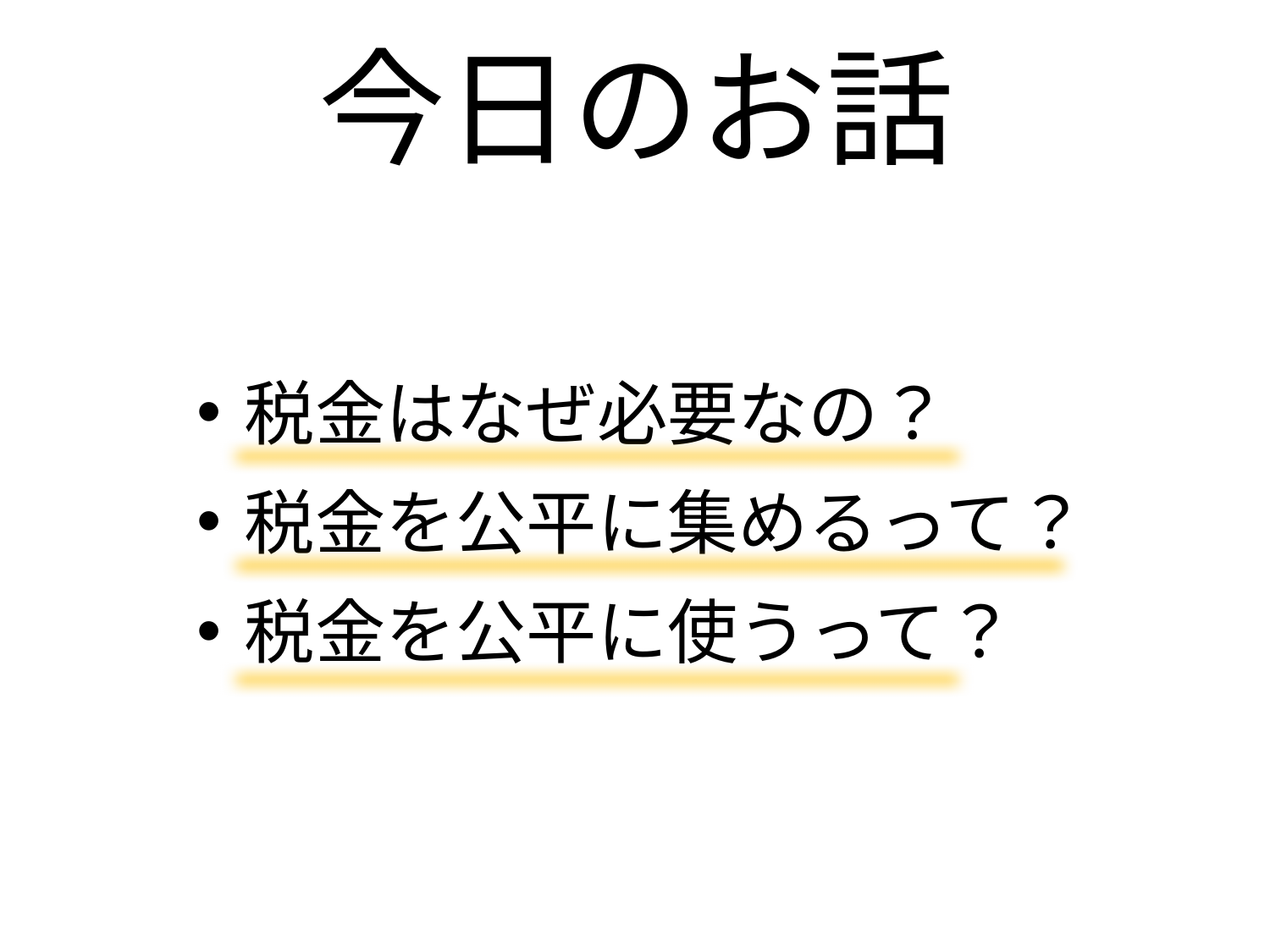

# 今日のお話
税金はなぜ必要なの？
税金を公平に集めるって？
税金を公平に使うって？